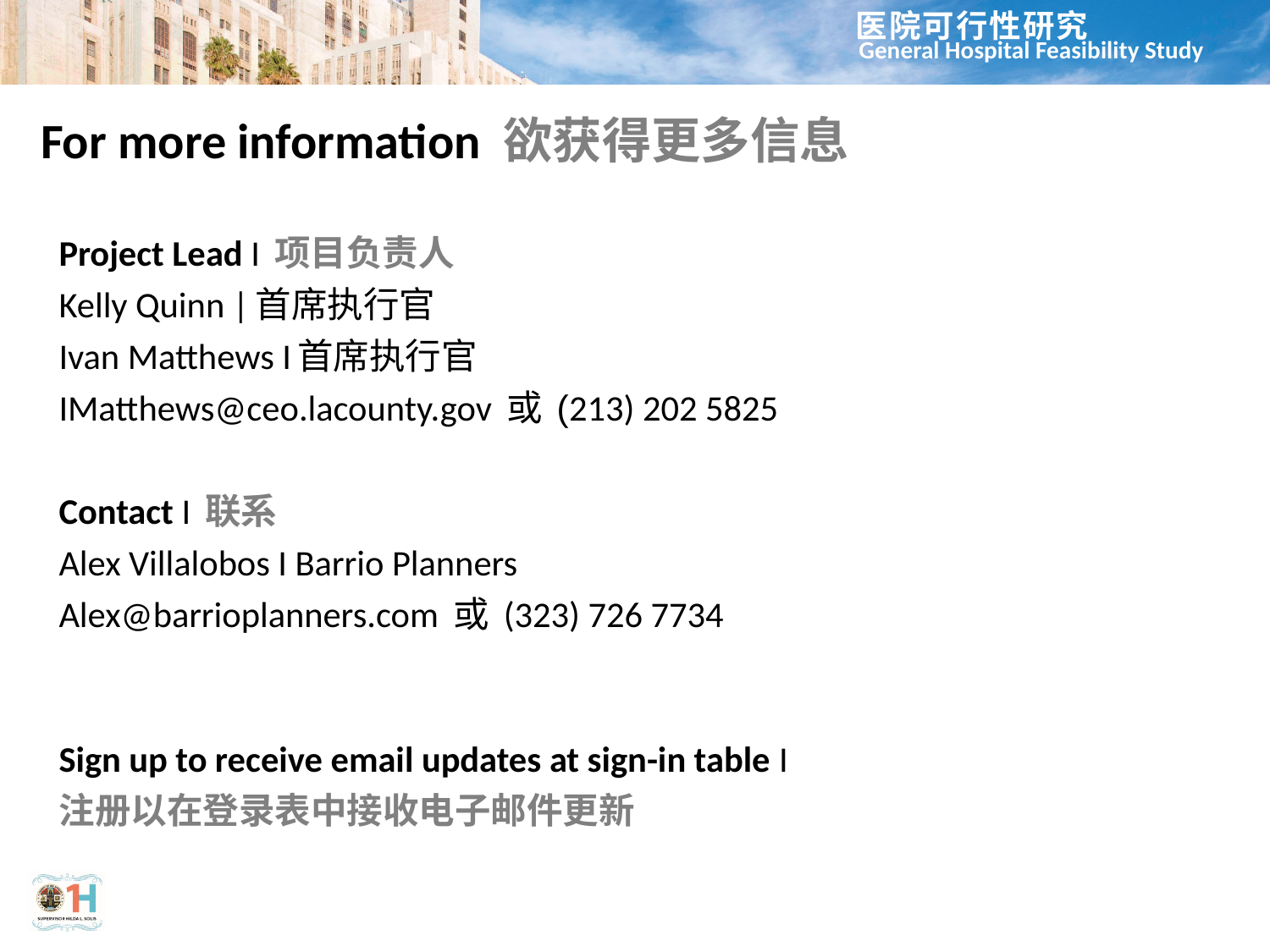

# For more information 欲获得更多信息
Project Lead I 项目负责人
Kelly Quinn |首席执行官
Ivan Matthews I首席执行官
IMatthews@ceo.lacounty.gov 或 (213) 202 5825

Contact I 联系
Alex Villalobos I Barrio Planners
Alex@barrioplanners.com 或 (323) 726 7734

Sign up to receive email updates at sign-in table I
注册以在登录表中接收电子邮件更新